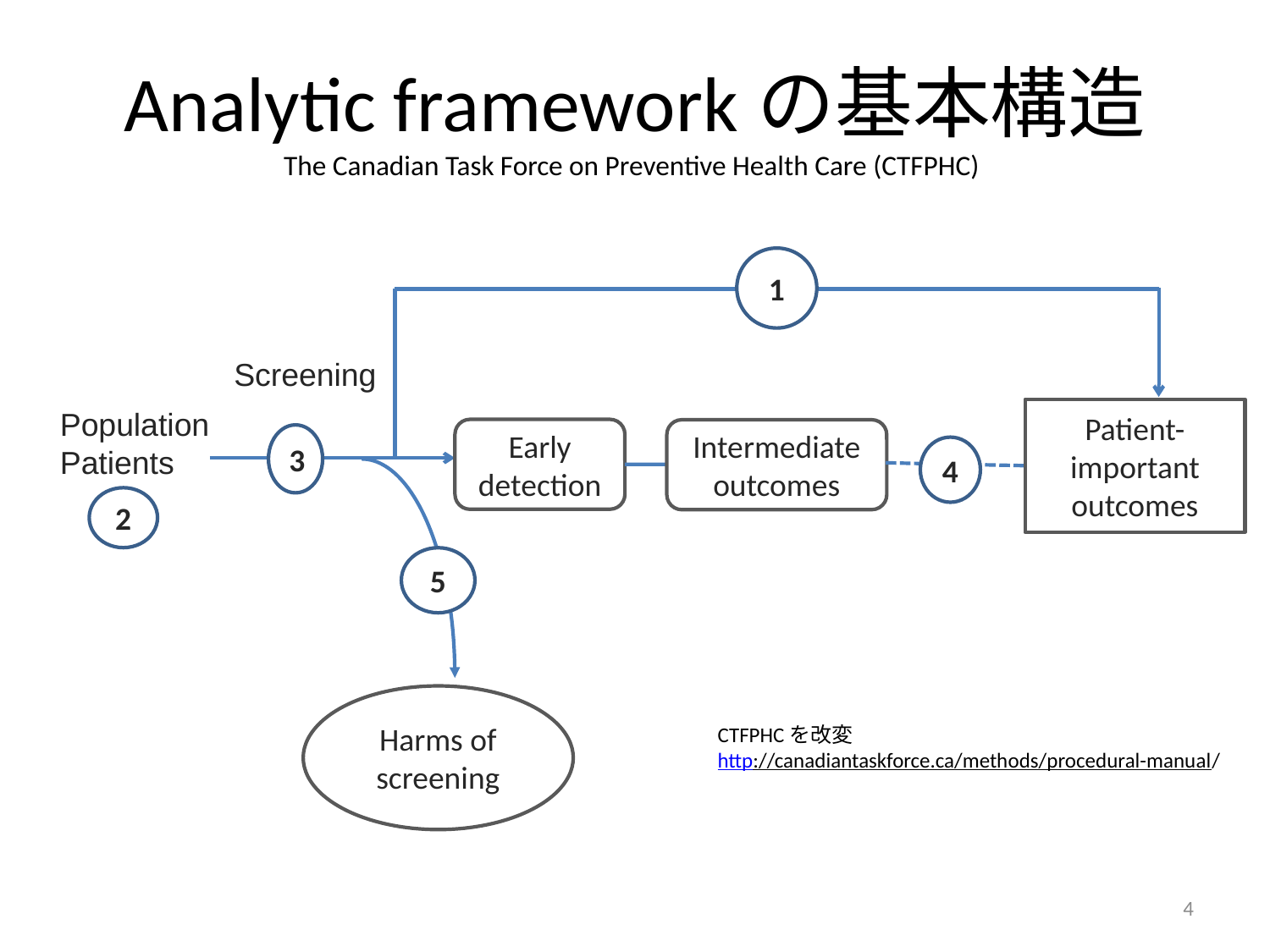

# Analytic frameworkの基本構造 The Canadian Task Force on Preventive Health Care (CTFPHC)
1
Screening
Population
Patients
Patient-important outcomes
Early
detection
Intermediate
outcomes
3
4

2
5
Harms of screening
CTFPHCを改変
http://canadiantaskforce.ca/methods/procedural-manual/
4